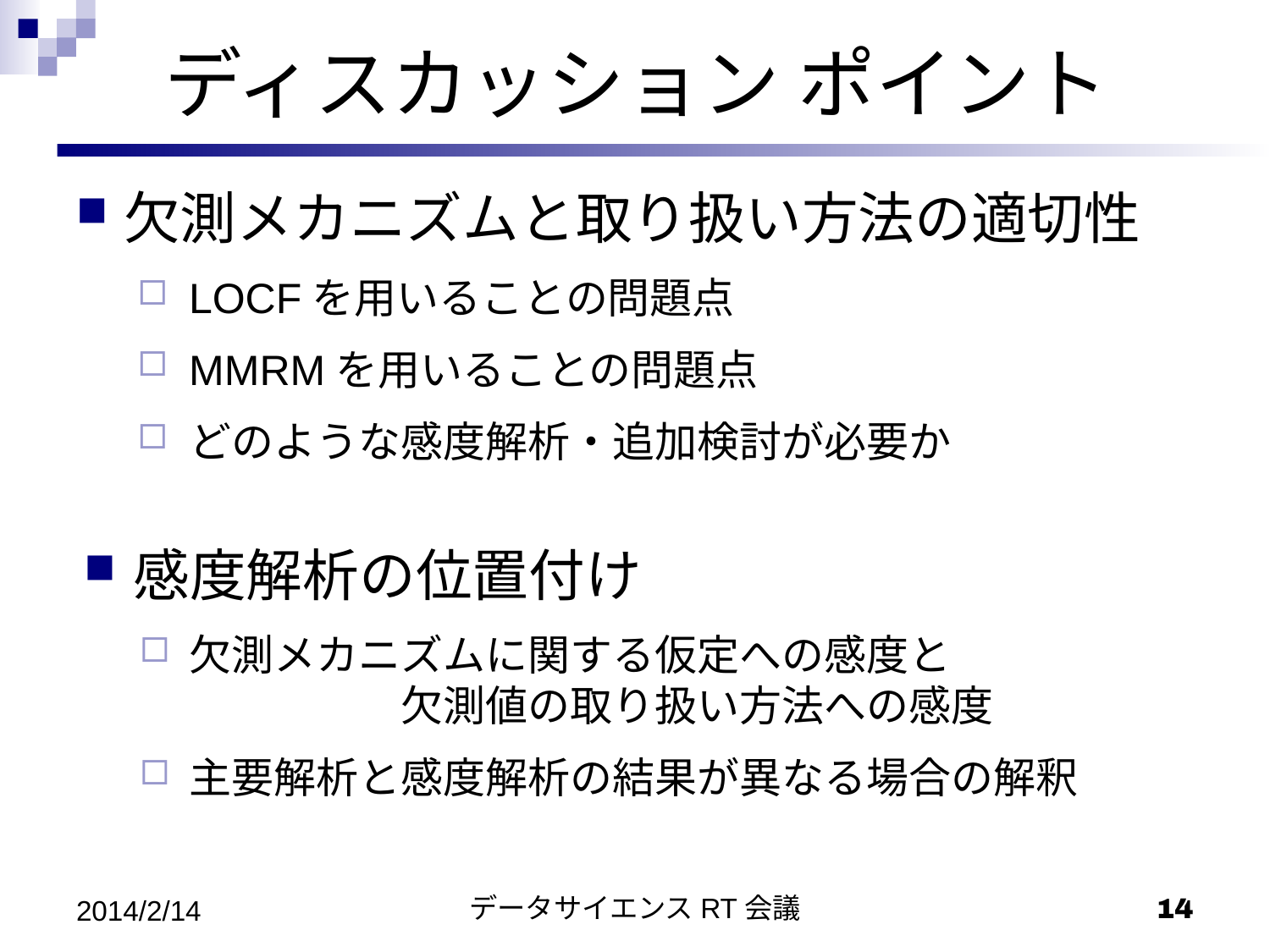

# ディスカッション ポイント
欠測メカニズムと取り扱い方法の適切性
LOCFを用いることの問題点
MMRMを用いることの問題点
どのような感度解析・追加検討が必要か
感度解析の位置付け
欠測メカニズムに関する仮定への感度と　　　　　　　　　　欠測値の取り扱い方法への感度
主要解析と感度解析の結果が異なる場合の解釈

2014/2/14
データサイエンスRT会議
14